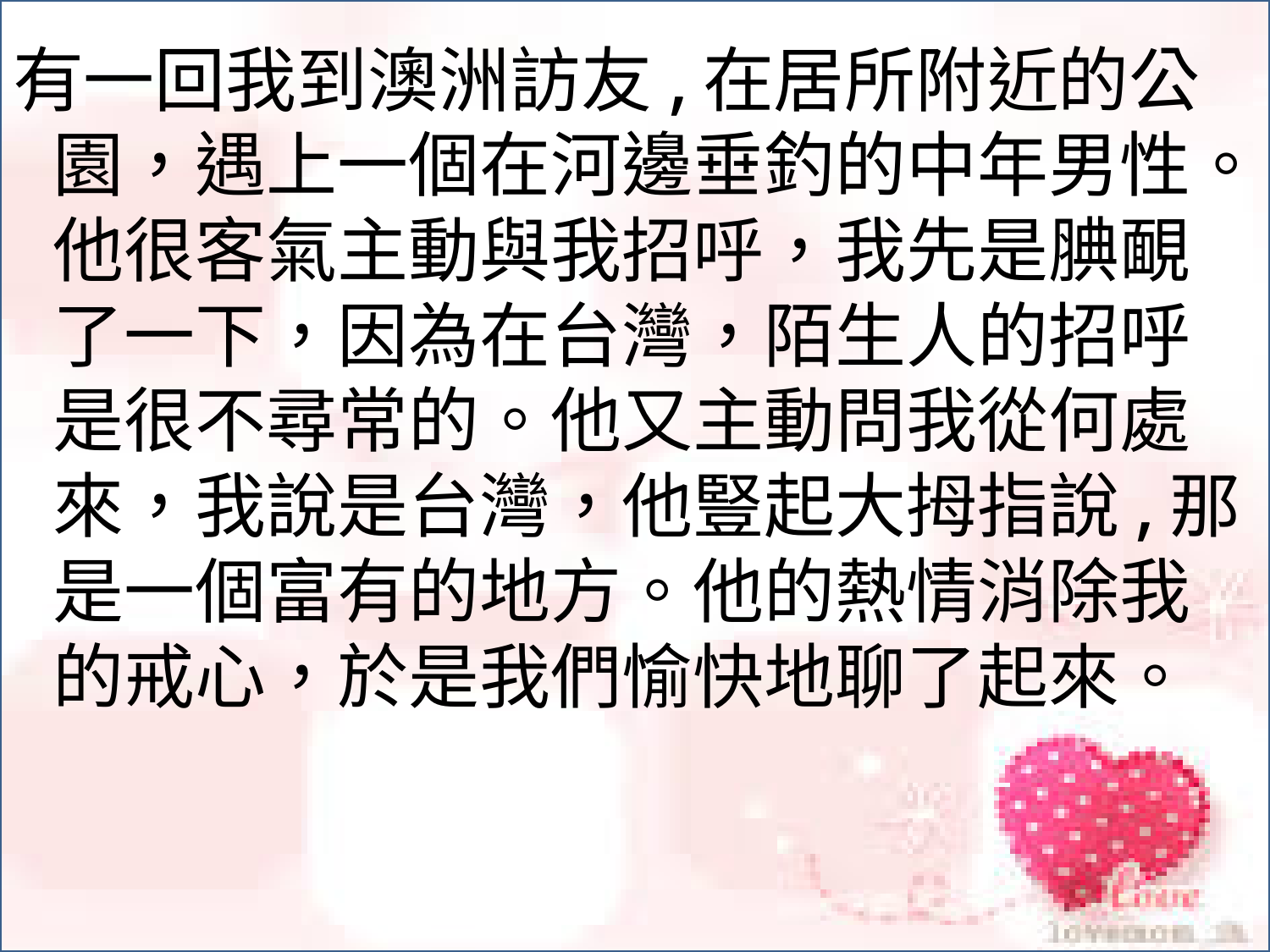

有一回我到澳洲訪友,在居所附近的公園，遇上一個在河邊垂釣的中年男性。他很客氣主動與我招呼，我先是腆靦了一下，因為在台灣，陌生人的招呼是很不尋常的。他又主動問我從何處來，我說是台灣，他豎起大拇指說,那是一個富有的地方。他的熱情消除我的戒心，於是我們愉快地聊了起來。